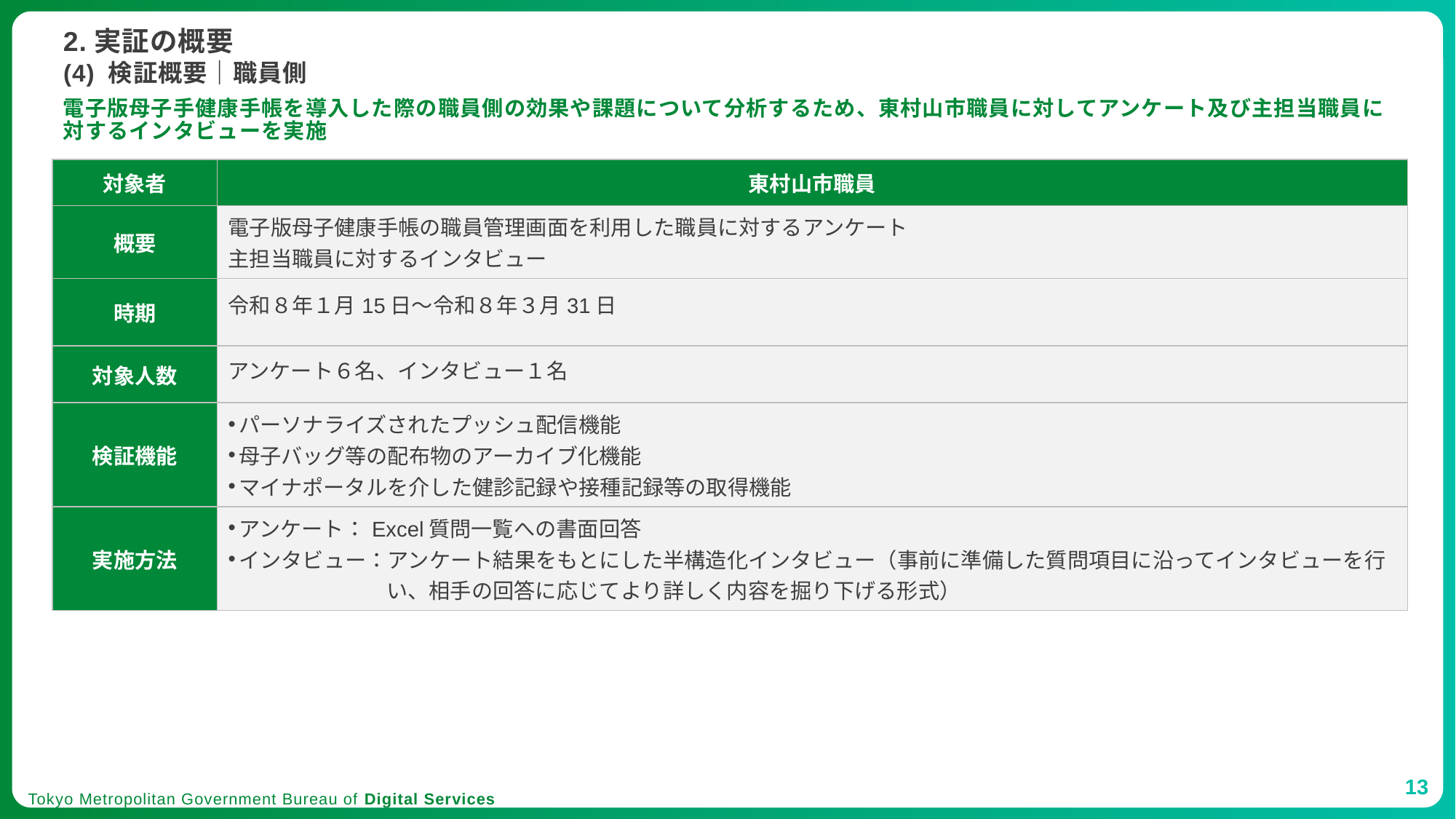

2.実証の概要
# (4) 検証概要｜職員側
電子版母子手健康手帳を導入した際の職員側の効果や課題について分析するため、東村山市職員に対してアンケート及び主担当職員に対するインタビューを実施
| 対象者 | 東村山市職員 |
| --- | --- |
| 概要 | 電子版母子健康手帳の職員管理画面を利用した職員に対するアンケート 主担当職員に対するインタビュー |
| 時期 | 令和８年１月15日～令和８年３月31日 |
| 対象人数 | アンケート６名、インタビュー１名 |
| 検証機能 | パーソナライズされたプッシュ配信機能 母子バッグ等の配布物のアーカイブ化機能 マイナポータルを介した健診記録や接種記録等の取得機能 |
| 実施方法 | アンケート：Excel質問一覧への書面回答 インタビュー：アンケート結果をもとにした半構造化インタビュー（事前に準備した質問項目に沿ってインタビューを行 　　　　　　　 い、相手の回答に応じてより詳しく内容を掘り下げる形式） |
13